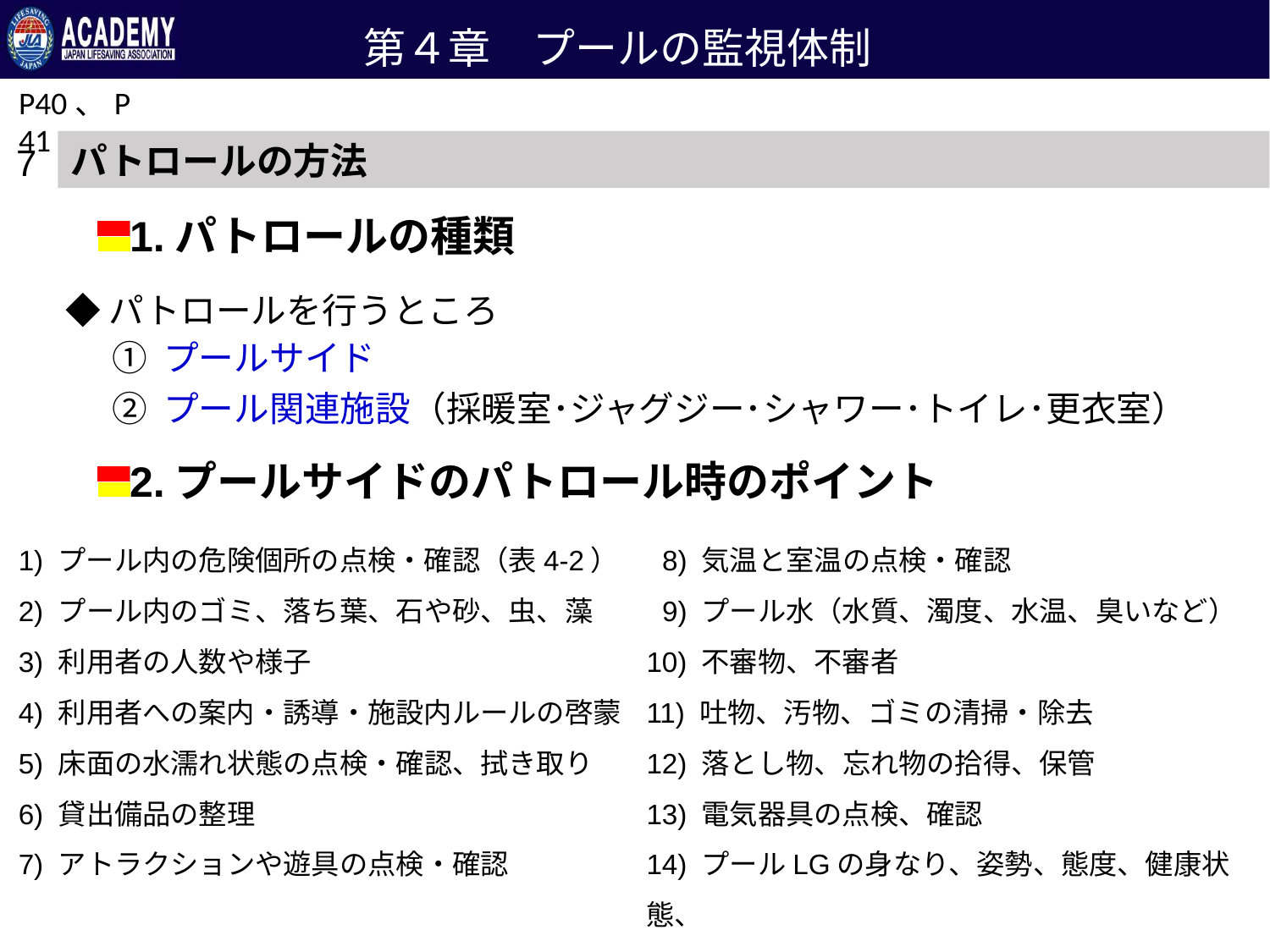

第４章　プールの監視体制
P40、P41
パトロールの方法
7
1.パトロールの種類
◆パトロールを行うところ
① プールサイド
② プール関連施設（採暖室･ジャグジー･シャワー･トイレ･更衣室）
2.プールサイドのパトロール時のポイント
1) プール内の危険個所の点検・確認（表4-2）
2) プール内のゴミ、落ち葉、石や砂、虫、藻
3) 利用者の人数や様子
4) 利用者への案内・誘導・施設内ルールの啓蒙
5) 床面の水濡れ状態の点検・確認、拭き取り
6) 貸出備品の整理
7) アトラクションや遊具の点検・確認
  8) 気温と室温の点検・確認
  9) プール水（水質、濁度、水温、臭いなど）
10) 不審物、不審者
11) 吐物、汚物、ゴミの清掃・除去
12) 落とし物、忘れ物の拾得、保管
13) 電気器具の点検、確認
14) プールLGの身なり、姿勢、態度、健康状態、
　　配置など